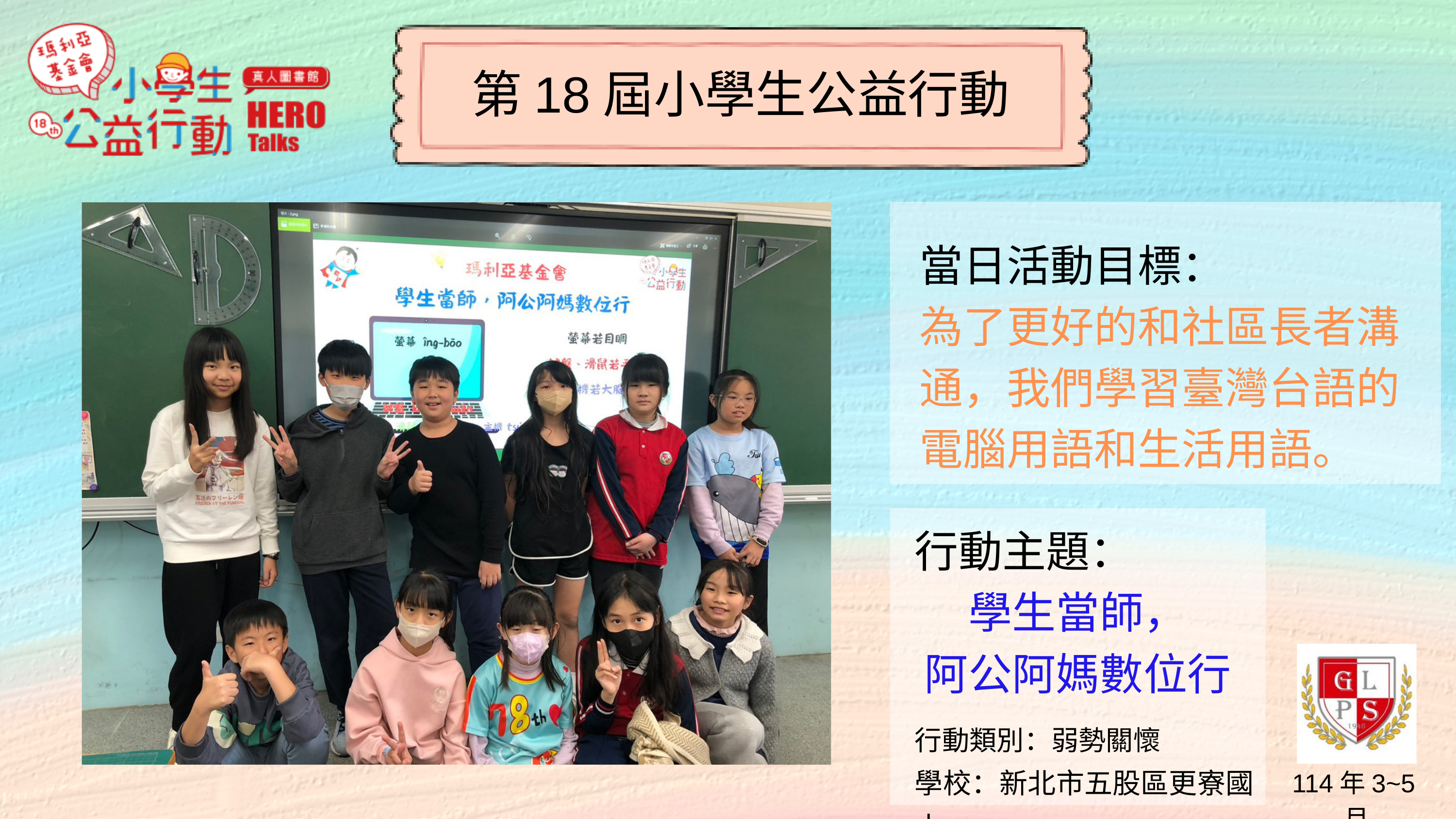

第18屆小學生公益行動

當日活動目標：
為了更好的和社區長者溝通，我們學習臺灣台語的電腦用語和生活用語。

行動主題：
學生當師，
阿公阿媽數位行

行動類別：弱勢關懷
學校：新北市五股區更寮國小
114年3~5月